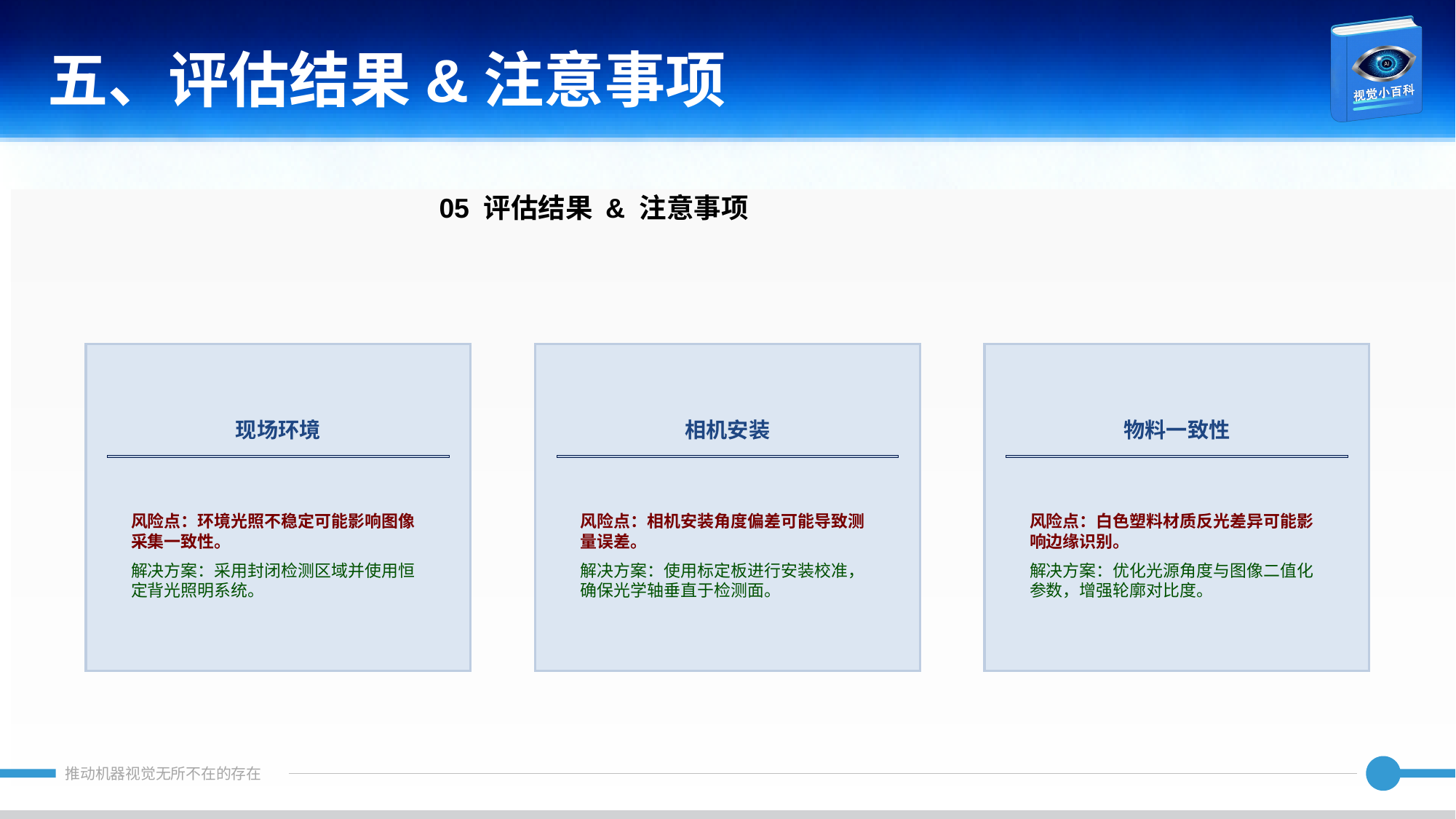

五、评估结果&注意事项

05 评估结果 & 注意事项

现场环境

相机安装

物料一致性

风险点：环境光照不稳定可能影响图像采集一致性。
解决方案：采用封闭检测区域并使用恒定背光照明系统。

风险点：相机安装角度偏差可能导致测量误差。
解决方案：使用标定板进行安装校准，确保光学轴垂直于检测面。

风险点：白色塑料材质反光差异可能影响边缘识别。
解决方案：优化光源角度与图像二值化参数，增强轮廓对比度。
10